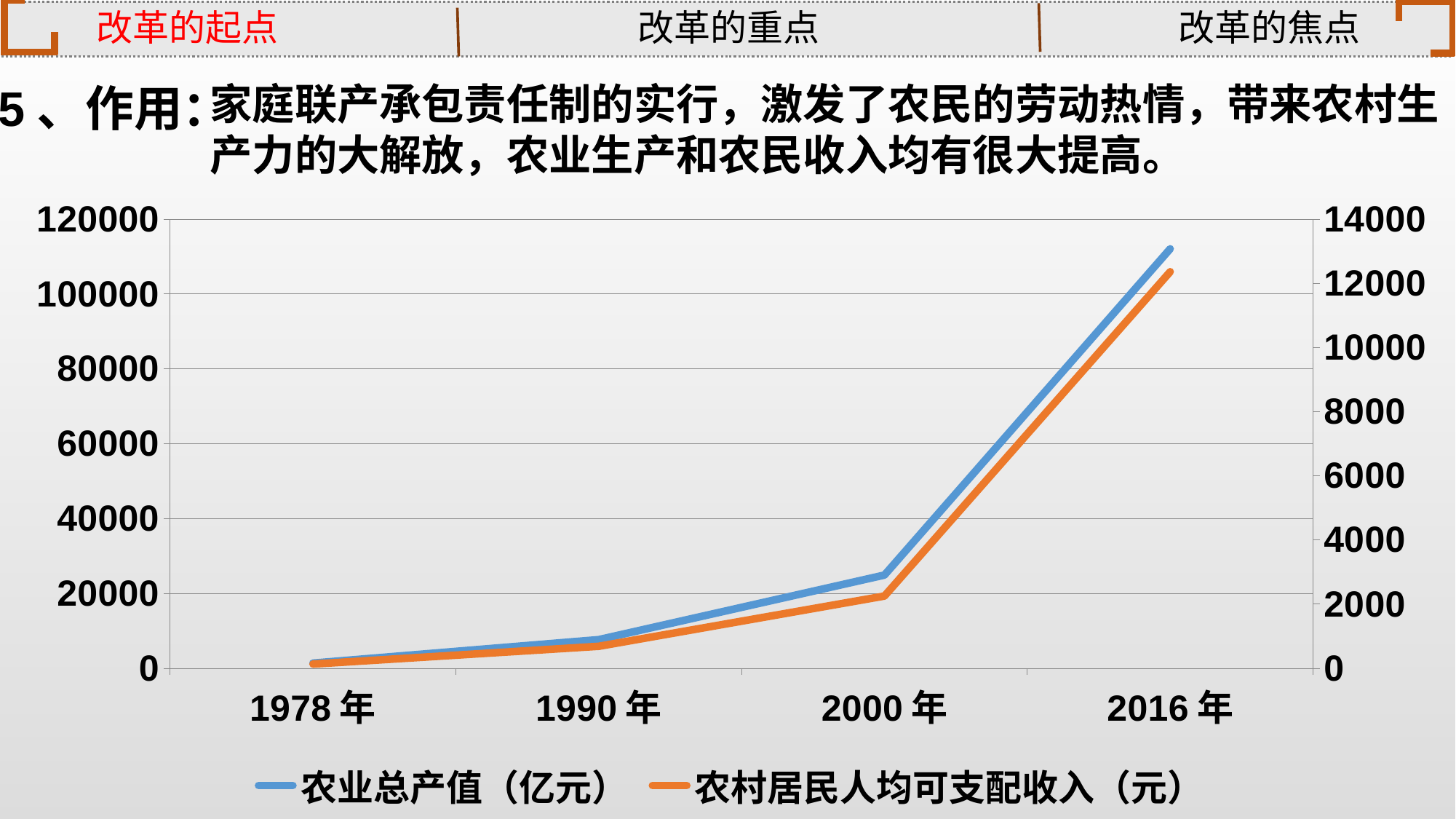

改革的起点
改革的重点
改革的焦点

5、作用：
家庭联产承包责任制的实行，激发了农民的劳动热情，带来农村生产力的大解放，农业生产和农民收入均有很大提高。

### Chart

| Category | 农业总产值（亿元） | 农村居民人均可支配收入（元） |
|---|---|---|
| 1978年 | 1397.0 | 133.6 |
| 1990年 | 7662.1 | 686.3 |
| 2000年 | 24915.8 | 2253.4 |
| 2016年 | 112091.3 | 12363.4 |